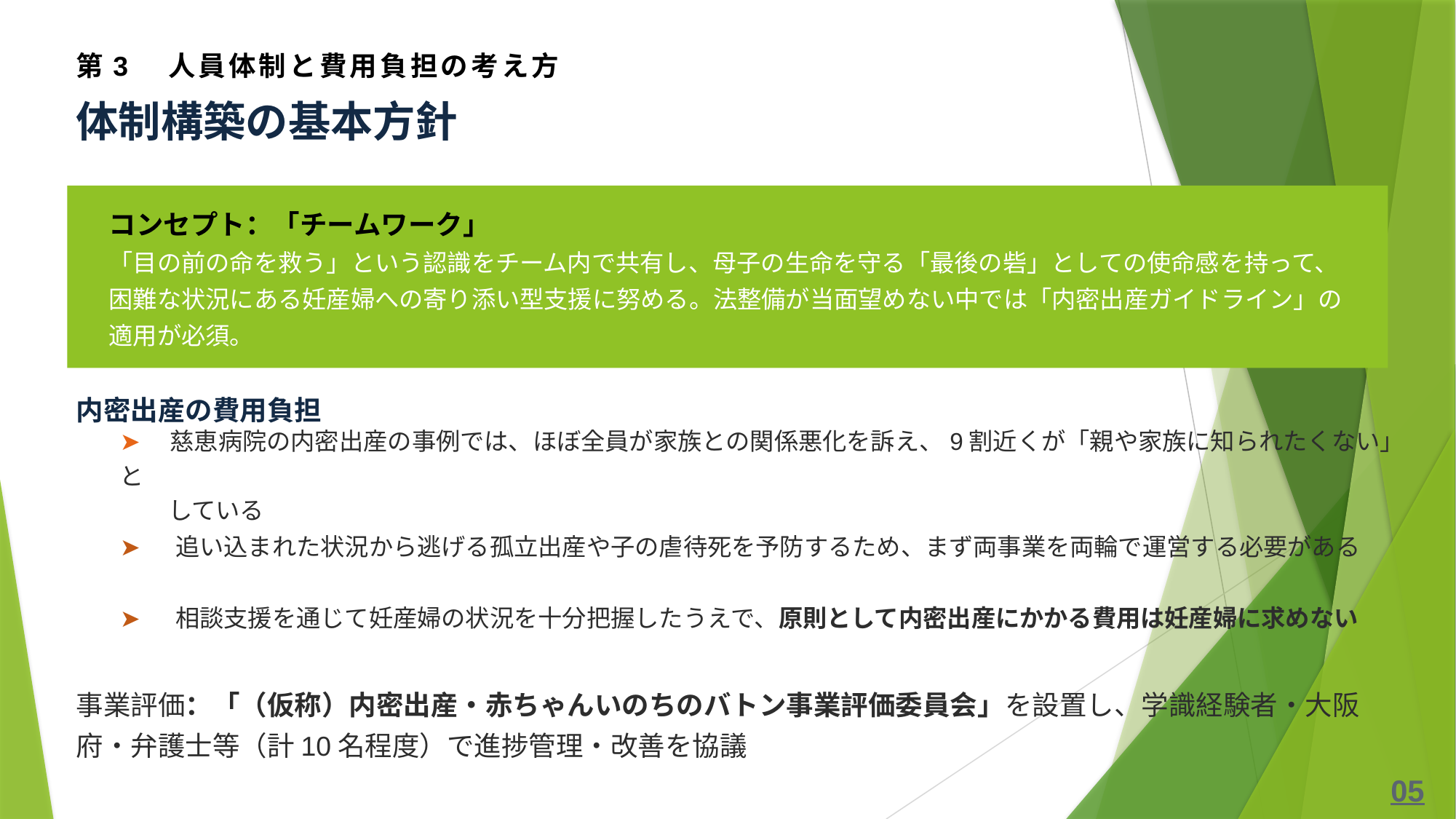

第3　人員体制と費用負担の考え方
体制構築の基本方針

コンセプト：「チームワーク」
「目の前の命を救う」という認識をチーム内で共有し、母子の生命を守る「最後の砦」としての使命感を持って、困難な状況にある妊産婦への寄り添い型支援に努める。法整備が当面望めない中では「内密出産ガイドライン」の適用が必須。
内密出産の費用負担
➤　慈恵病院の内密出産の事例では、ほぼ全員が家族との関係悪化を訴え、9割近くが「親や家族に知られたくない」と
　　している
➤ 　追い込まれた状況から逃げる孤立出産や子の虐待死を予防するため、まず両事業を両輪で運営する必要がある
➤ 　相談支援を通じて妊産婦の状況を十分把握したうえで、原則として内密出産にかかる費用は妊産婦に求めない
事業評価：「（仮称）内密出産・赤ちゃんいのちのバトン事業評価委員会」を設置し、学識経験者・大阪府・弁護士等（計10名程度）で進捗管理・改善を協議
05